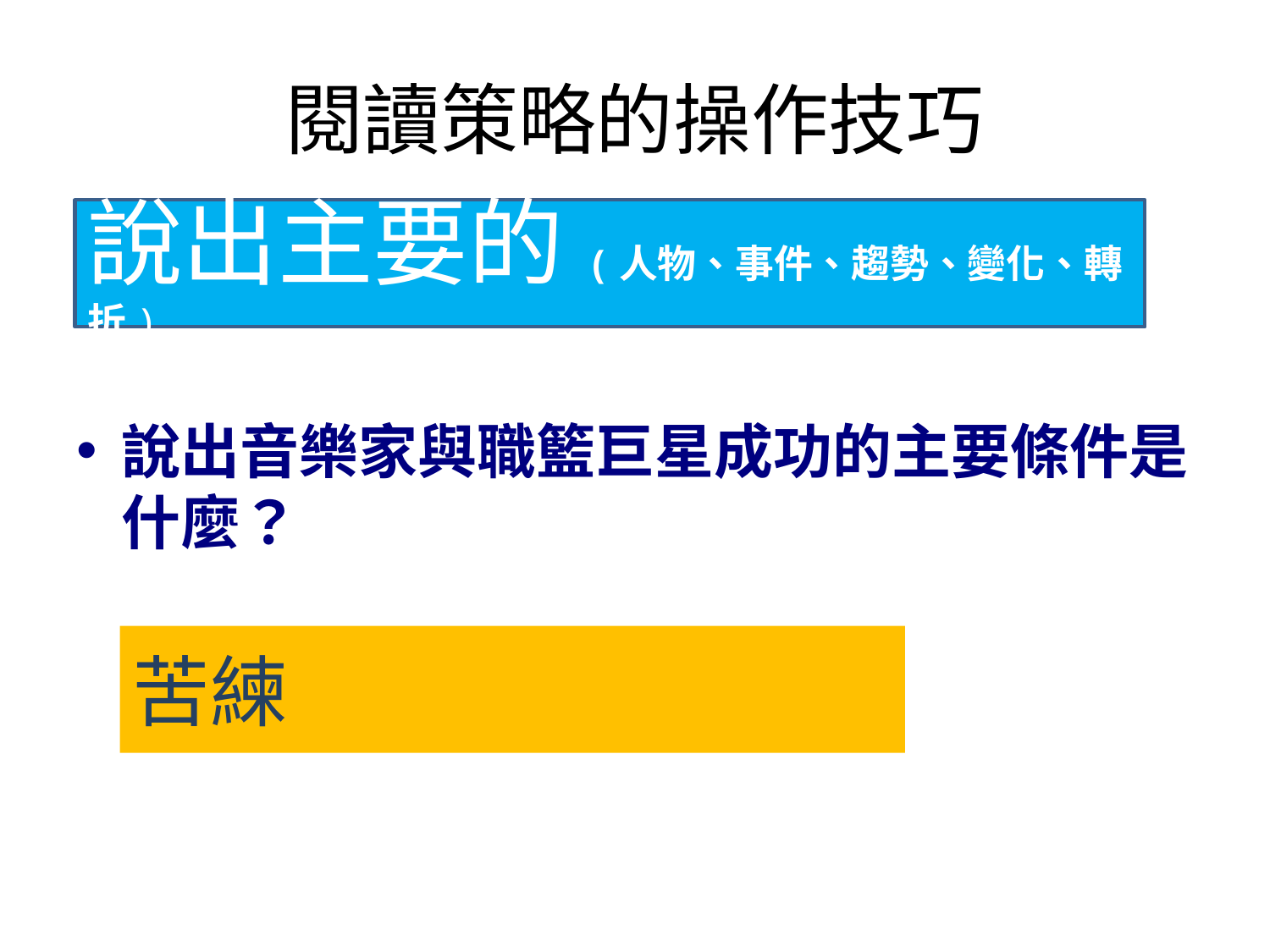

# 閱讀策略的操作技巧
說出主要的(人物、事件、趨勢、變化、轉折)

說出音樂家與職籃巨星成功的主要條件是什麼？

苦練